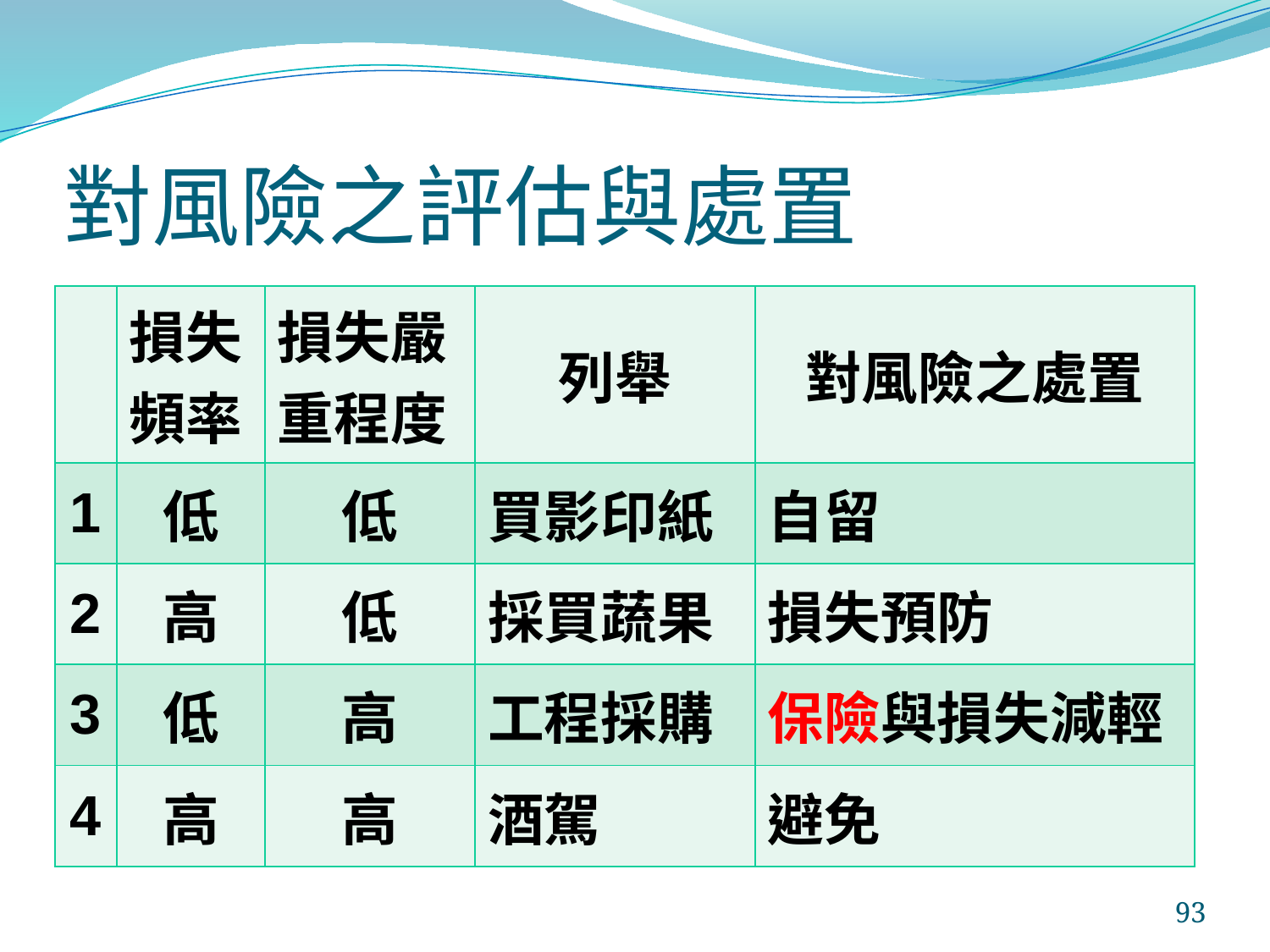

# 對風險之評估與處置
|  | 損失頻率 | 損失嚴重程度 | 列舉 | 對風險之處置 |
| --- | --- | --- | --- | --- |
| 1 | 低 | 低 | 買影印紙 | 自留 |
| 2 | 高 | 低 | 採買蔬果 | 損失預防 |
| 3 | 低 | 高 | 工程採購 | 保險與損失減輕 |
| 4 | 高 | 高 | 酒駕 | 避免 |
93